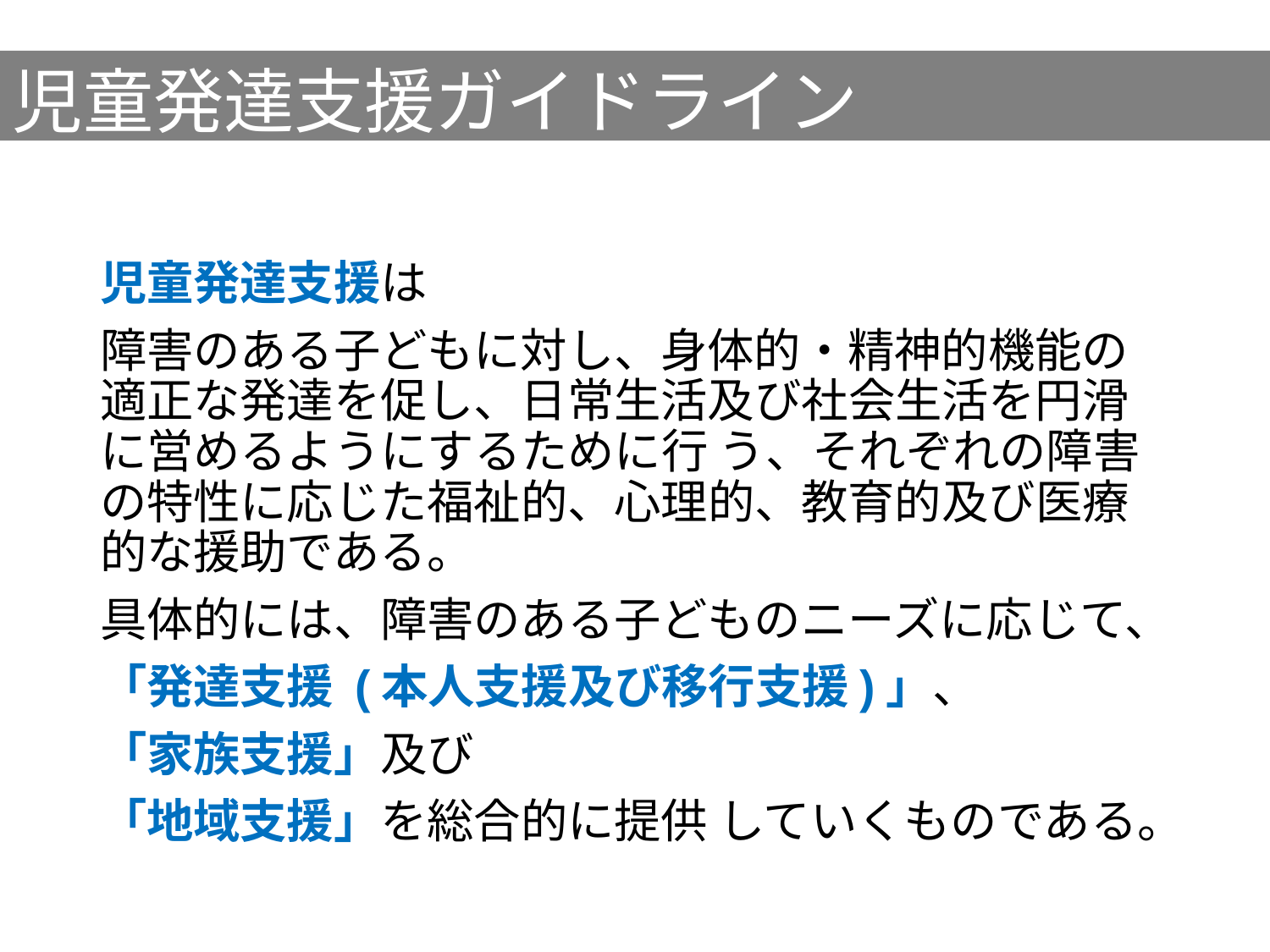

児童発達支援ガイドライン
#
児童発達支援は
障害のある子どもに対し、身体的・精神的機能の適正な発達を促し、日常生活及び社会生活を円滑に営めるようにするために行 う、それぞれの障害の特性に応じた福祉的、心理的、教育的及び医療的な援助である。
具体的には、障害のある子どものニーズに応じて、
「発達支援 (本人支援及び移行支援)」、
「家族支援」及び
「地域支援」を総合的に提供 していくものである。